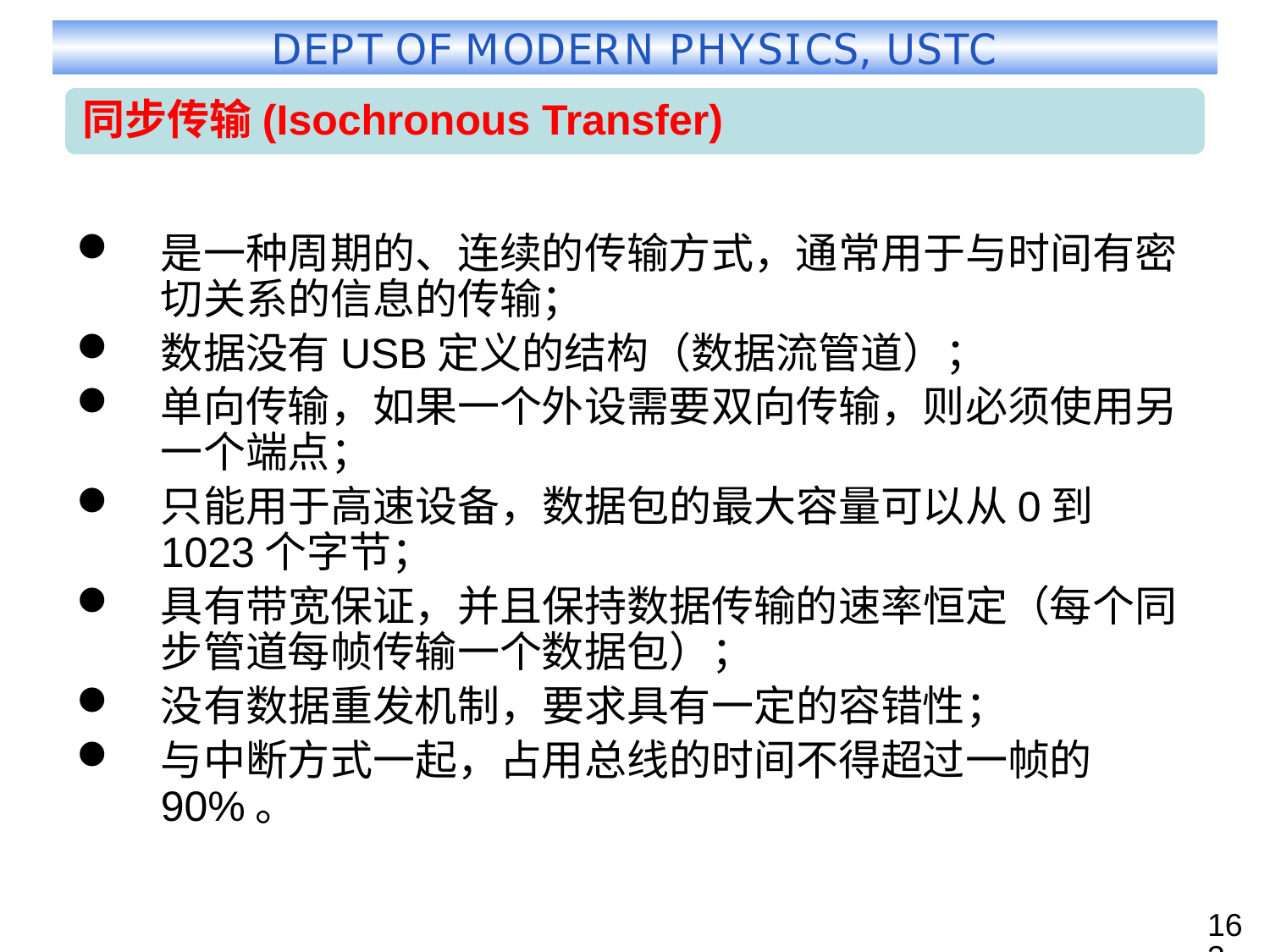

同步传输(Isochronous Transfer)

是一种周期的、连续的传输方式，通常用于与时间有密切关系的信息的传输；
数据没有USB定义的结构（数据流管道）；
单向传输，如果一个外设需要双向传输，则必须使用另一个端点；
只能用于高速设备，数据包的最大容量可以从0到1023个字节；
具有带宽保证，并且保持数据传输的速率恒定（每个同步管道每帧传输一个数据包）；
没有数据重发机制，要求具有一定的容错性；
与中断方式一起，占用总线的时间不得超过一帧的90%。
163